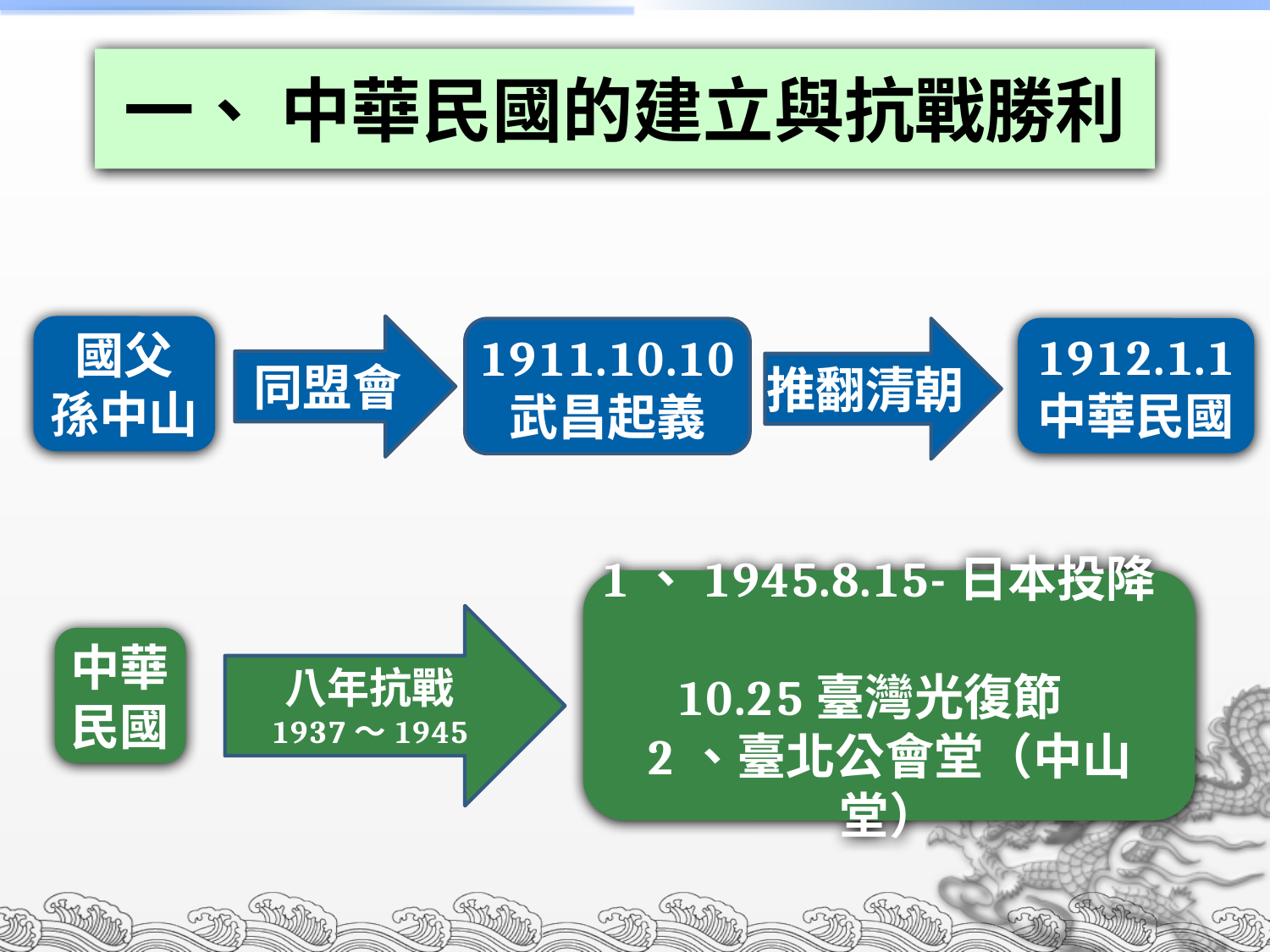

一、 中華民國的建立與抗戰勝利
國父
孫中山
同盟會
1912.1.1
中華民國
推翻清朝
1911.10.10
武昌起義
1、1945.8.15-日本投降
       10.25臺灣光復節
2、臺北公會堂（中山堂）
八年抗戰
1937～1945
中華
民國